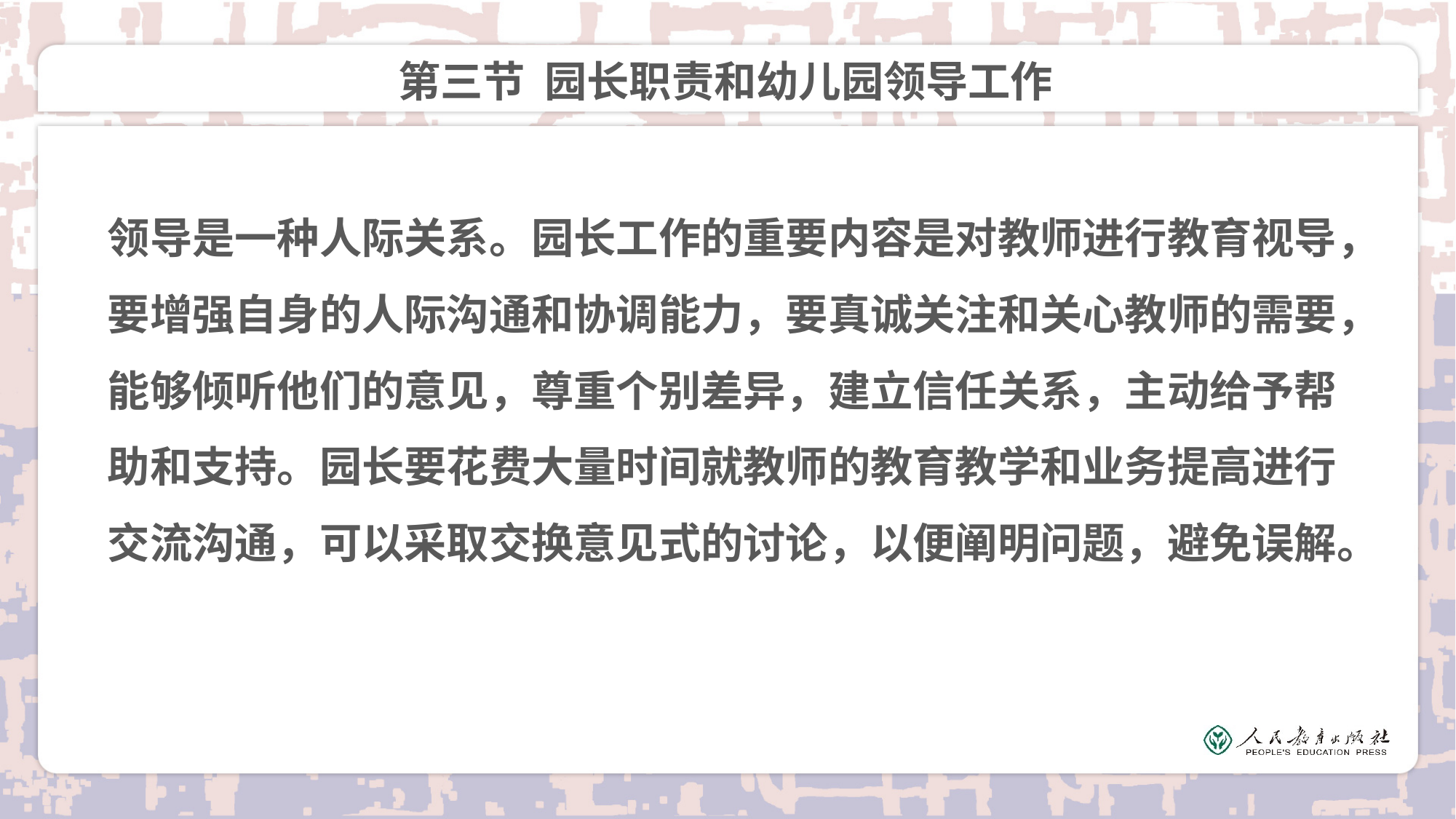

# 第三节  园长职责和幼儿园领导工作
领导是一种人际关系。园长工作的重要内容是对教师进行教育视导，要增强自身的人际沟通和协调能力，要真诚关注和关心教师的需要，能够倾听他们的意见，尊重个别差异，建立信任关系，主动给予帮助和支持。园长要花费大量时间就教师的教育教学和业务提高进行交流沟通，可以采取交换意见式的讨论，以便阐明问题，避免误解。